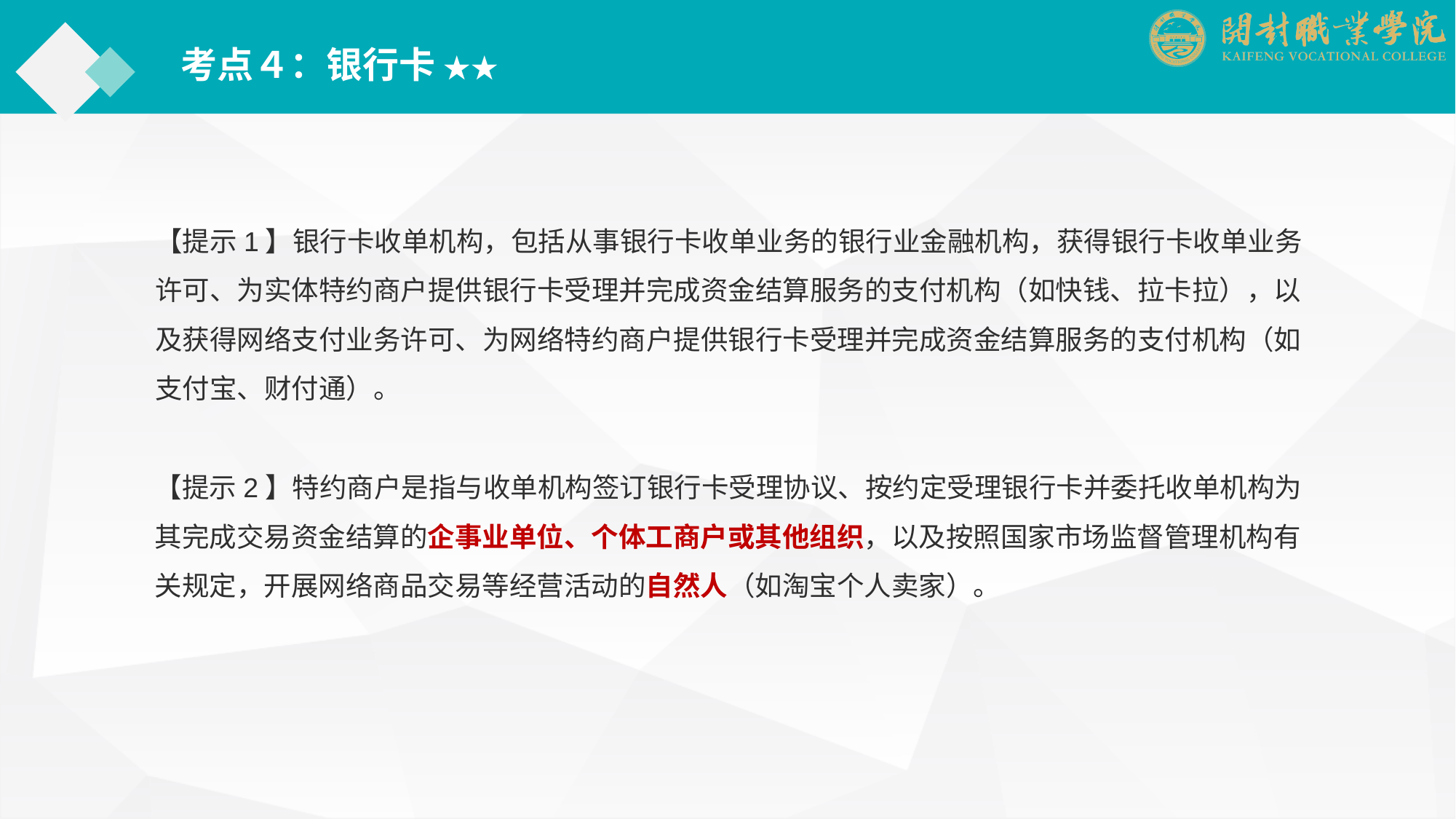

考点４：银行卡 ★★
【提示1】银行卡收单机构，包括从事银行卡收单业务的银行业金融机构，获得银行卡收单业务许可、为实体特约商户提供银行卡受理并完成资金结算服务的支付机构（如快钱、拉卡拉），以及获得网络支付业务许可、为网络特约商户提供银行卡受理并完成资金结算服务的支付机构（如支付宝、财付通）。
【提示2】特约商户是指与收单机构签订银行卡受理协议、按约定受理银行卡并委托收单机构为其完成交易资金结算的企事业单位、个体工商户或其他组织，以及按照国家市场监督管理机构有关规定，开展网络商品交易等经营活动的自然人（如淘宝个人卖家）。